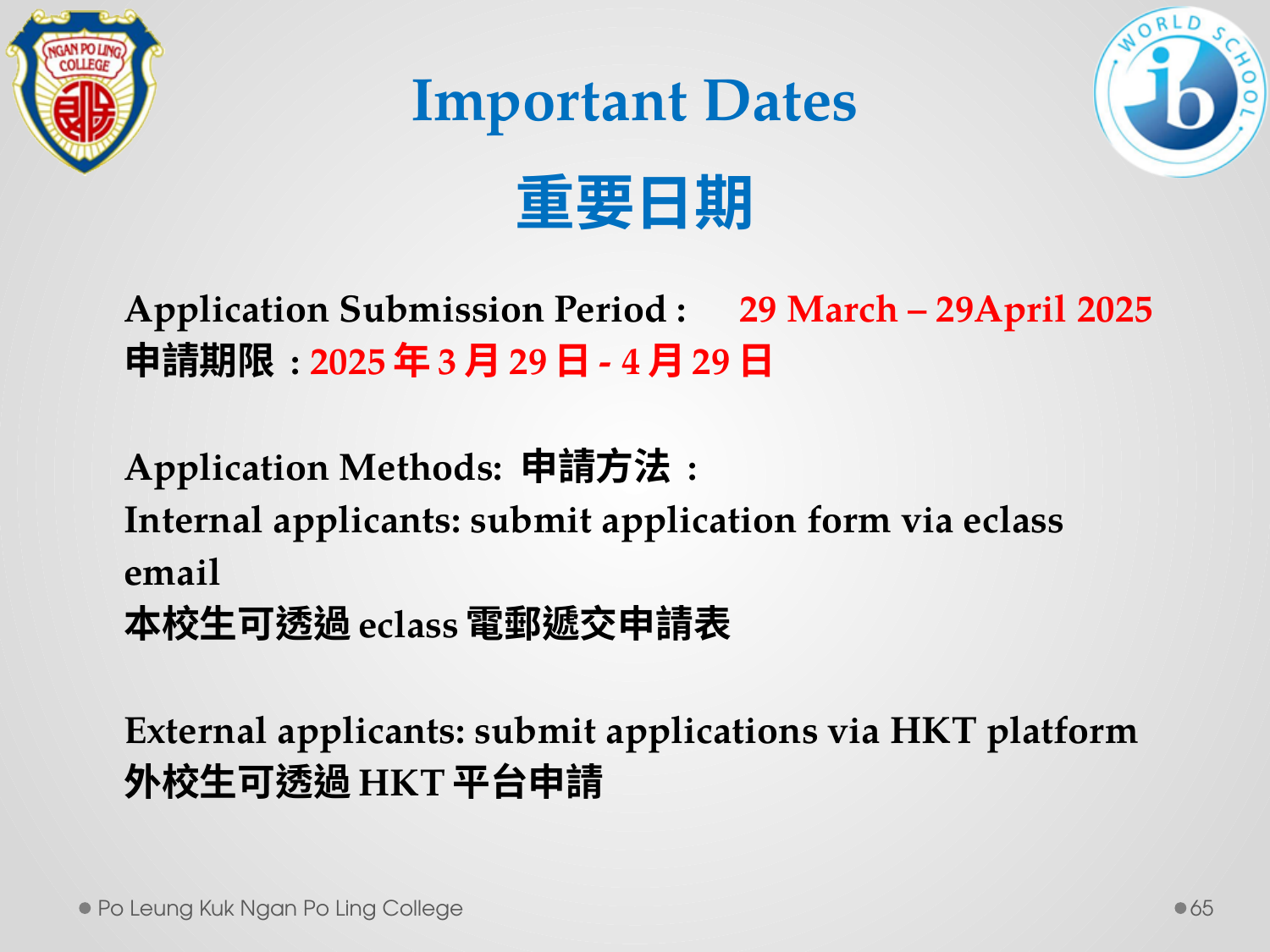

# Important Dates 重要日期
Application Submission Period :　29 March – 29April 2025
申請期限 : 2025年3月29日- 4月29日

Application Methods: 申請方法 :
Internal applicants: submit application form via eclass
email
本校生可透過eclass電郵遞交申請表

External applicants: submit applications via HKT platform
外校生可透過HKT平台申請
Po Leung Kuk Ngan Po Ling College
65